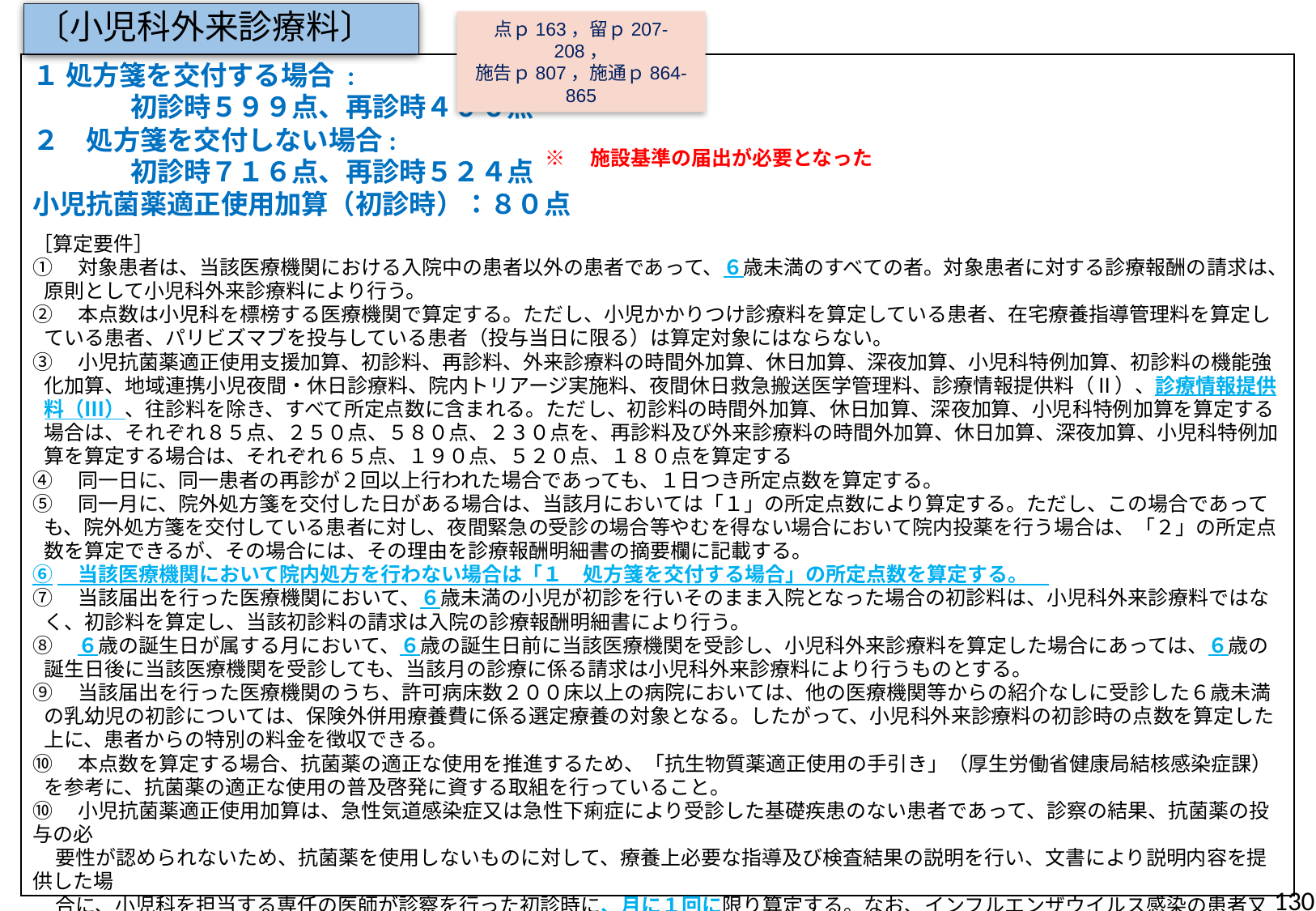

〔小児科外来診療料〕
点ｐ163，留ｐ207-208，
施告ｐ807，施通ｐ864-865
１ 処方箋を交付する場合 :
               初診時５９９点、再診時４０６点
２　処方箋を交付しない場合:
               初診時７１６点、再診時５２４点
小児抗菌薬適正使用加算（初診時）：８０点
［算定要件］
①　対象患者は、当該医療機関における入院中の患者以外の患者であって、６歳未満のすべての者。対象患者に対する診療報酬の請求は、原則として小児科外来診療料により行う。
②　本点数は小児科を標榜する医療機関で算定する。ただし、小児かかりつけ診療料を算定している患者、在宅療養指導管理料を算定している患者、パリビズマブを投与している患者（投与当日に限る）は算定対象にはならない。
③　小児抗菌薬適正使用支援加算、初診料、再診料、外来診療料の時間外加算、休日加算、深夜加算、小児科特例加算、初診料の機能強化加算、地域連携小児夜間・休日診療料、院内トリアージ実施料、夜間休日救急搬送医学管理料、診療情報提供料（Ⅱ）、診療情報提供料（Ⅲ）、往診料を除き、すべて所定点数に含まれる。ただし、初診料の時間外加算、休日加算、深夜加算、小児科特例加算を算定する場合は、それぞれ８５点、２５０点、５８０点、２３０点を、再診料及び外来診療料の時間外加算、休日加算、深夜加算、小児科特例加算を算定する場合は、それぞれ６５点、１９０点、５２０点、１８０点を算定する
④　同一日に、同一患者の再診が２回以上行われた場合であっても、１日つき所定点数を算定する。
⑤　同一月に、院外処方箋を交付した日がある場合は、当該月においては「１」の所定点数により算定する。ただし、この場合であっても、院外処方箋を交付している患者に対し、夜間緊急の受診の場合等やむを得ない場合において院内投薬を行う場合は、「２」の所定点数を算定できるが、その場合には、その理由を診療報酬明細書の摘要欄に記載する。
⑥　当該医療機関において院内処方を行わない場合は「１　処方箋を交付する場合」の所定点数を算定する。
⑦　当該届出を行った医療機関において、６歳未満の小児が初診を行いそのまま入院となった場合の初診料は、小児科外来診療料ではなく、初診料を算定し、当該初診料の請求は入院の診療報酬明細書により行う。
⑧　６歳の誕生日が属する月において、６歳の誕生日前に当該医療機関を受診し、小児科外来診療料を算定した場合にあっては、６歳の誕生日後に当該医療機関を受診しても、当該月の診療に係る請求は小児科外来診療料により行うものとする。
⑨　当該届出を行った医療機関のうち、許可病床数２００床以上の病院においては、他の医療機関等からの紹介なしに受診した６歳未満の乳幼児の初診については、保険外併用療養費に係る選定療養の対象となる。したがって、小児科外来診療料の初診時の点数を算定した上に、患者からの特別の料金を徴収できる。
⑩　本点数を算定する場合、抗菌薬の適正な使用を推進するため、「抗生物質薬適正使用の手引き」（厚生労働省健康局結核感染症課）を参考に、抗菌薬の適正な使用の普及啓発に資する取組を行っていること。
⑩　小児抗菌薬適正使用加算は、急性気道感染症又は急性下痢症により受診した基礎疾患のない患者であって、診察の結果、抗菌薬の投与の必
    要性が認められないため、抗菌薬を使用しないものに対して、療養上必要な指導及び検査結果の説明を行い、文書により説明内容を提供した場
    合に、小児科を担当する専任の医師が診察を行った初診時に、月に１回に限り算定する。なお、インフルエンザウイルス感染の患者又は感染の疑
    われる患者については算定できない。
※　施設基準の届出が必要となった
130